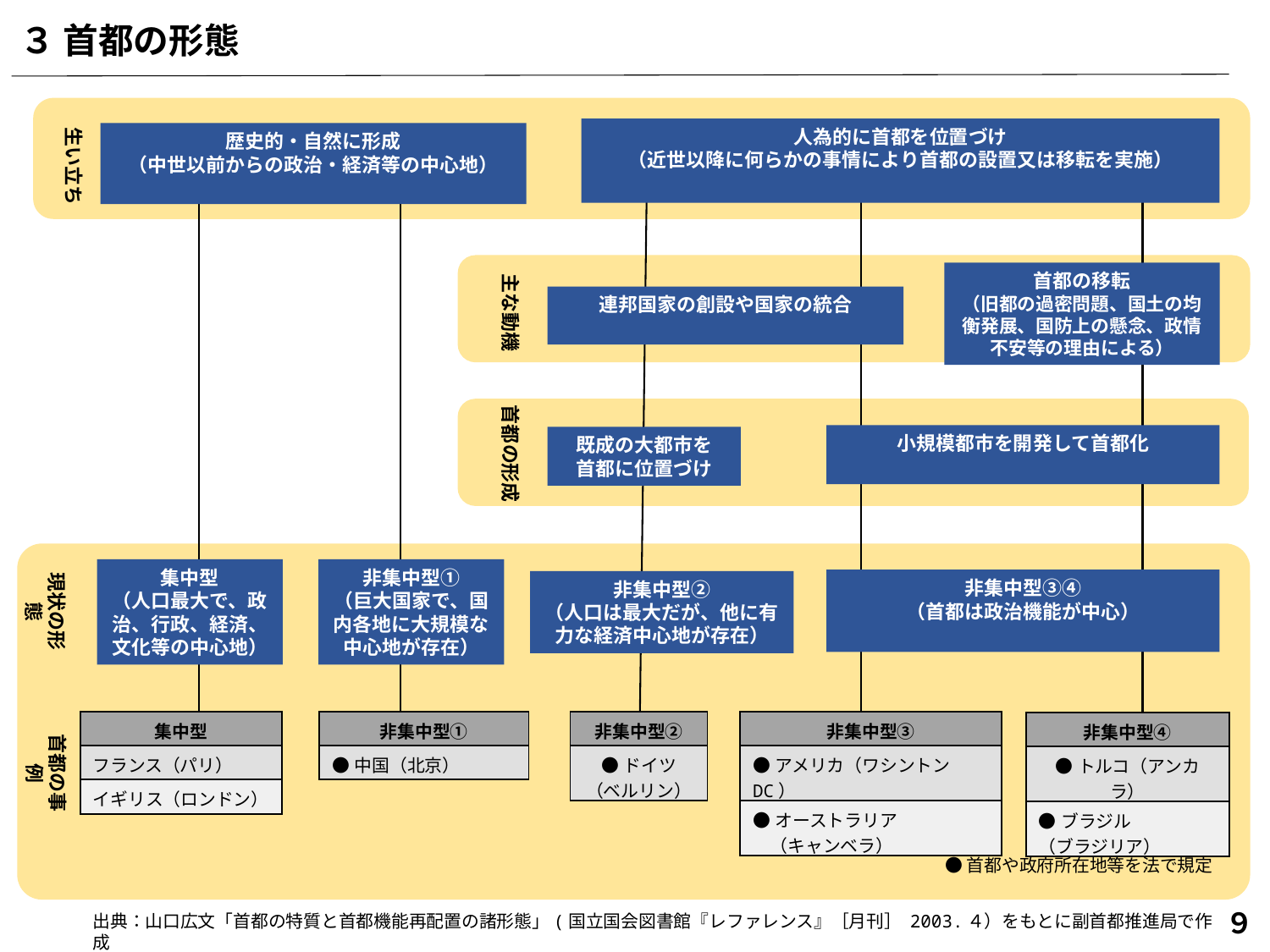

３ 首都の形態

生い立ち
人為的に首都を位置づけ
（近世以降に何らかの事情により首都の設置又は移転を実施）

歴史的・自然に形成
（中世以前からの政治・経済等の中心地）

主な動機

首都の移転
（旧都の過密問題、国土の均衡発展、国防上の懸念、政情不安等の理由による）
連邦国家の創設や国家の統合

首都の形成

小規模都市を開発して首都化

既成の大都市を
首都に位置づけ

現状の形態
集中型
（人口最大で、政治、行政、経済、文化等の中心地）
非集中型①
（巨大国家で、国内各地に大規模な中心地が存在）
非集中型③④
（首都は政治機能が中心）

非集中型②
（人口は最大だが、他に有力な経済中心地が存在）
| 非集中型② |
| --- |
| ●ドイツ （ベルリン） |
| 集中型 |
| --- |
| フランス（パリ） |
| イギリス（ロンドン） |
| 非集中型③ |
| --- |
| ●アメリカ（ワシントンDC） |
| ●オーストラリア 　（キャンベラ） |
| 非集中型① |
| --- |
| ●中国（北京） |
| 非集中型④ |
| --- |
| ●トルコ（アンカラ） |
| ●ブラジル （ブラジリア） |
首都の事例
●首都や政府所在地等を法で規定
９
出典：山口広文「首都の特質と首都機能再配置の諸形態」(国立国会図書館『レファレンス』［月刊］ 2003.４）をもとに副首都推進局で作成